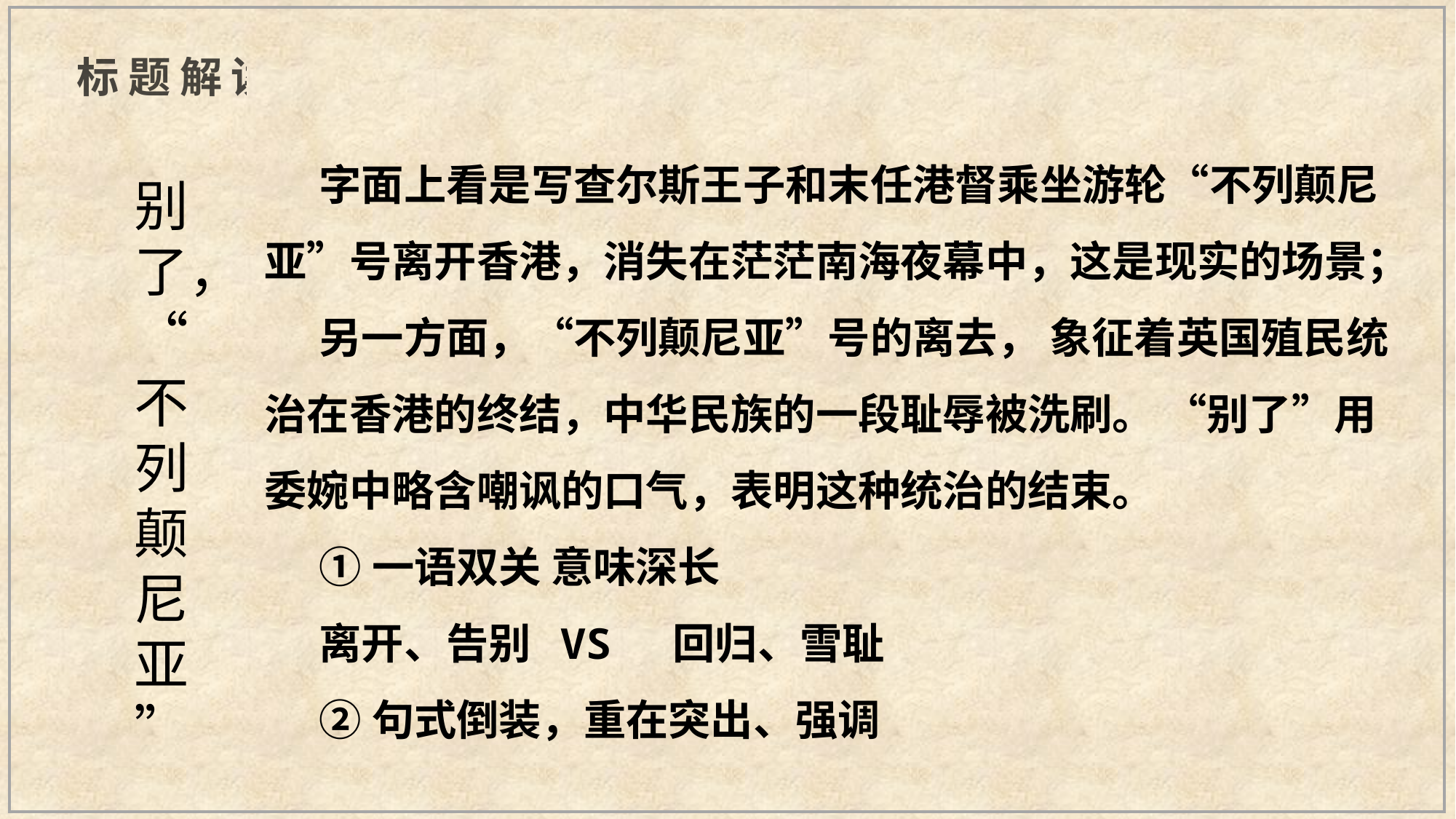

标题解读
字面上看是写查尔斯王子和末任港督乘坐游轮“不列颠尼亚”号离开香港，消失在茫茫南海夜幕中，这是现实的场景；
另一方面，“不列颠尼亚”号的离去， 象征着英国殖民统治在香港的终结，中华民族的一段耻辱被洗刷。 “别了”用委婉中略含嘲讽的口气，表明这种统治的结束。
①一语双关 意味深长
离开、告别  VS  回归、雪耻
②句式倒装，重在突出、强调

别了，“不列颠尼亚”